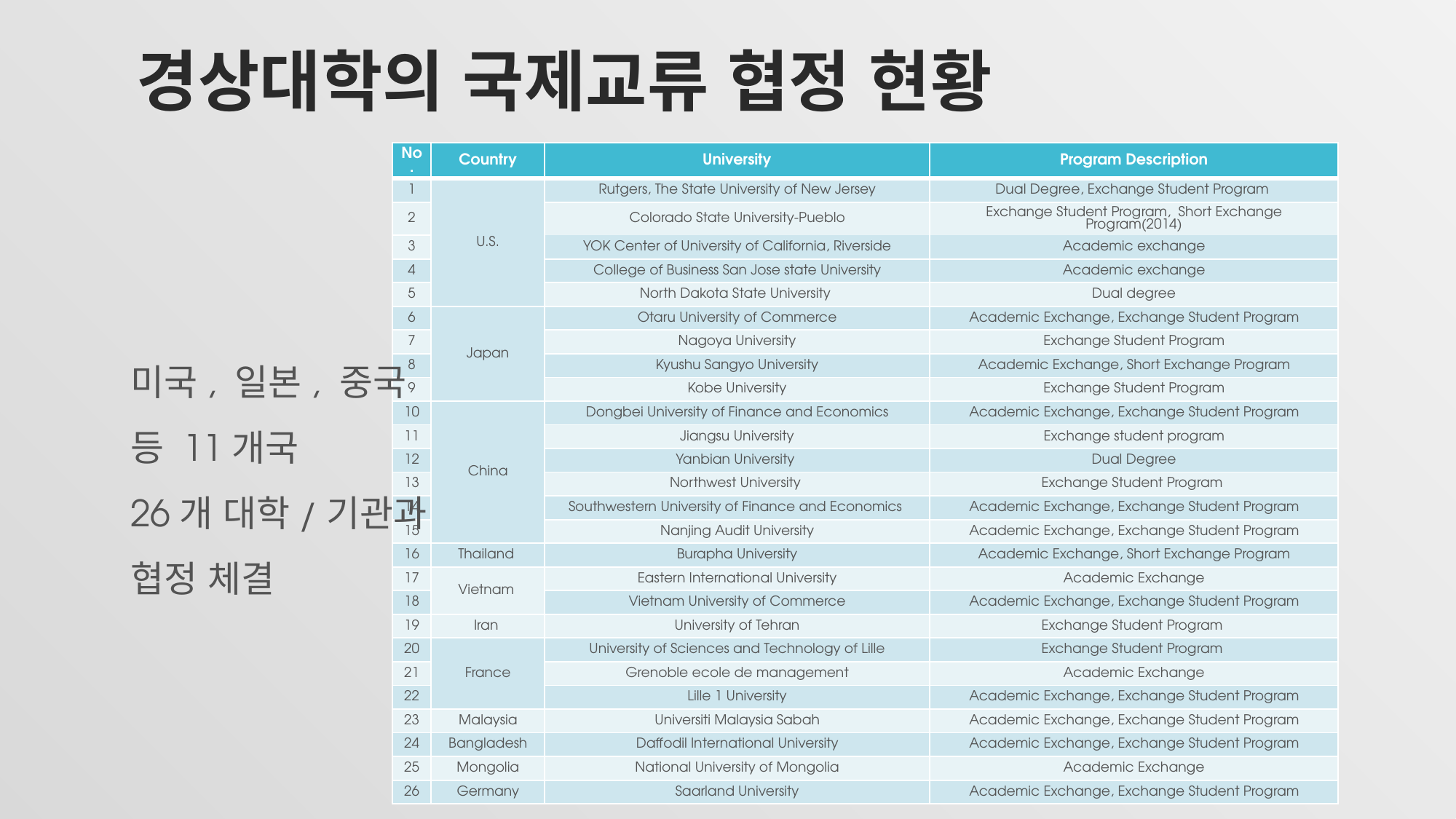

# 경상대학의 국제교류 협정 현황
| No. | Country | University | Program Description |
| --- | --- | --- | --- |
| 1 | U.S. | Rutgers, The State University of New Jersey | Dual Degree, Exchange Student Program |
| 2 |  | Colorado State University-Pueblo | Exchange Student Program, Short Exchange Program(2014) |
|  |  | YOK Center of University of California, Riverside | Academic exchange |
| 3 |  |  |  |
| 4 |  | College of Business San Jose state University | Academic exchange |
| 5 |  | North Dakota State University | Dual degree |
| 6 | Japan | Otaru University of Commerce | Academic Exchange, Exchange Student Program |
| 7 |  | Nagoya University | Exchange Student Program |
| 8 |  | Kyushu Sangyo University | Academic Exchange, Short Exchange Program |
| 9 |  | Kobe University | Exchange Student Program |
| 10 | China | Dongbei University of Finance and Economics | Academic Exchange, Exchange Student Program |
| 11 |  | Jiangsu University | Exchange student program |
| 12 |  | Yanbian University | Dual Degree |
| 13 |  | Northwest University | Exchange Student Program |
| 14 |  | Southwestern University of Finance and Economics | Academic Exchange, Exchange Student Program |
| 15 |  | Nanjing Audit University | Academic Exchange, Exchange Student Program |
| 16 | Thailand | Burapha University | Academic Exchange, Short Exchange Program |
| 17 | Vietnam | Eastern International University | Academic Exchange |
| 18 |  | Vietnam University of Commerce | Academic Exchange, Exchange Student Program |
| 19 | Iran | University of Tehran | Exchange Student Program |
| 20 | France | University of Sciences and Technology of Lille | Exchange Student Program |
| 21 |  | Grenoble ecole de management | Academic Exchange |
| 22 |  | Lille 1 University | Academic Exchange, Exchange Student Program |
| 23 | Malaysia | Universiti Malaysia Sabah | Academic Exchange, Exchange Student Program |
| 24 | Bangladesh | Daffodil International University | Academic Exchange, Exchange Student Program |
| 25 | Mongolia | National University of Mongolia | Academic Exchange |
| 26 | Germany | Saarland University | Academic Exchange, Exchange Student Program |
미국, 일본, 중국
등 11개국
26개 대학/기관과
협정 체결